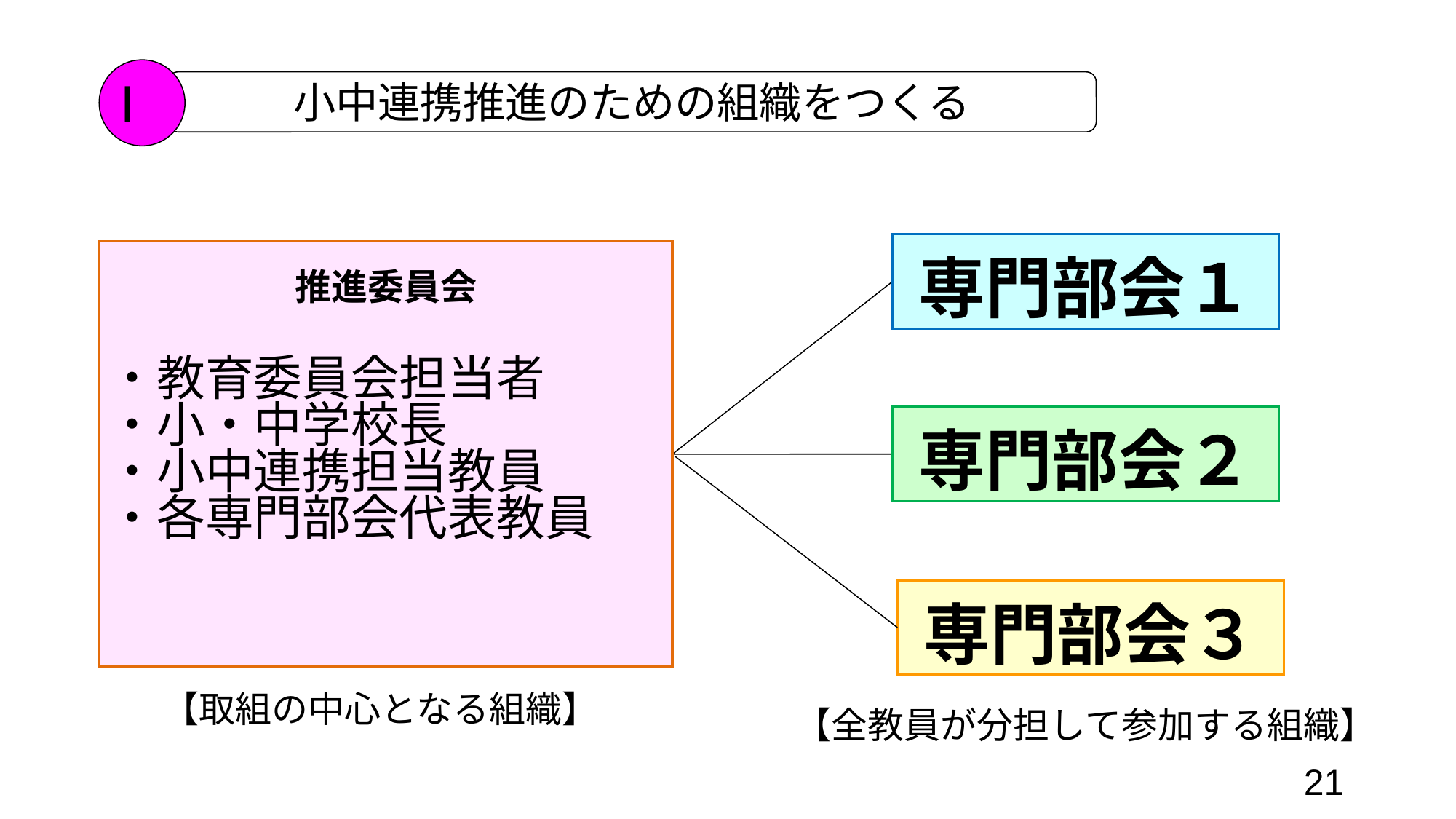

Ⅰ
小中連携推進のための組織をつくる
専門部会１
推進委員会

・教育委員会担当者
・小・中学校長
・小中連携担当教員
・各専門部会代表教員

専門部会２
専門部会３
【取組の中心となる組織】
【全教員が分担して参加する組織】
21